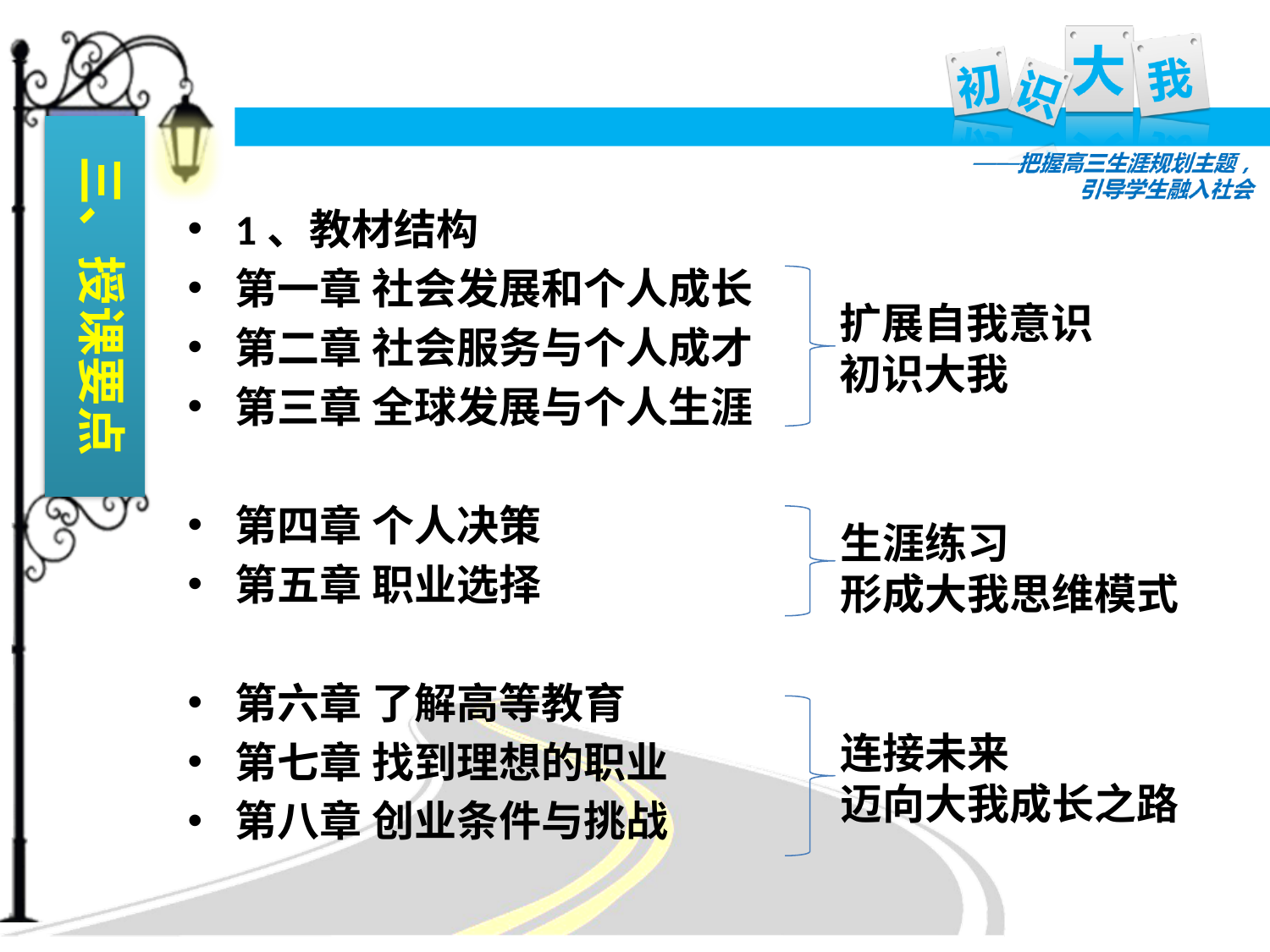

三、授课要点
1、教材结构
第一章 社会发展和个人成长
第二章 社会服务与个人成才
第三章 全球发展与个人生涯

第四章 个人决策
第五章 职业选择

第六章 了解高等教育
第七章 找到理想的职业
第八章 创业条件与挑战

扩展自我意识
初识大我

生涯练习
形成大我思维模式

连接未来
迈向大我成长之路